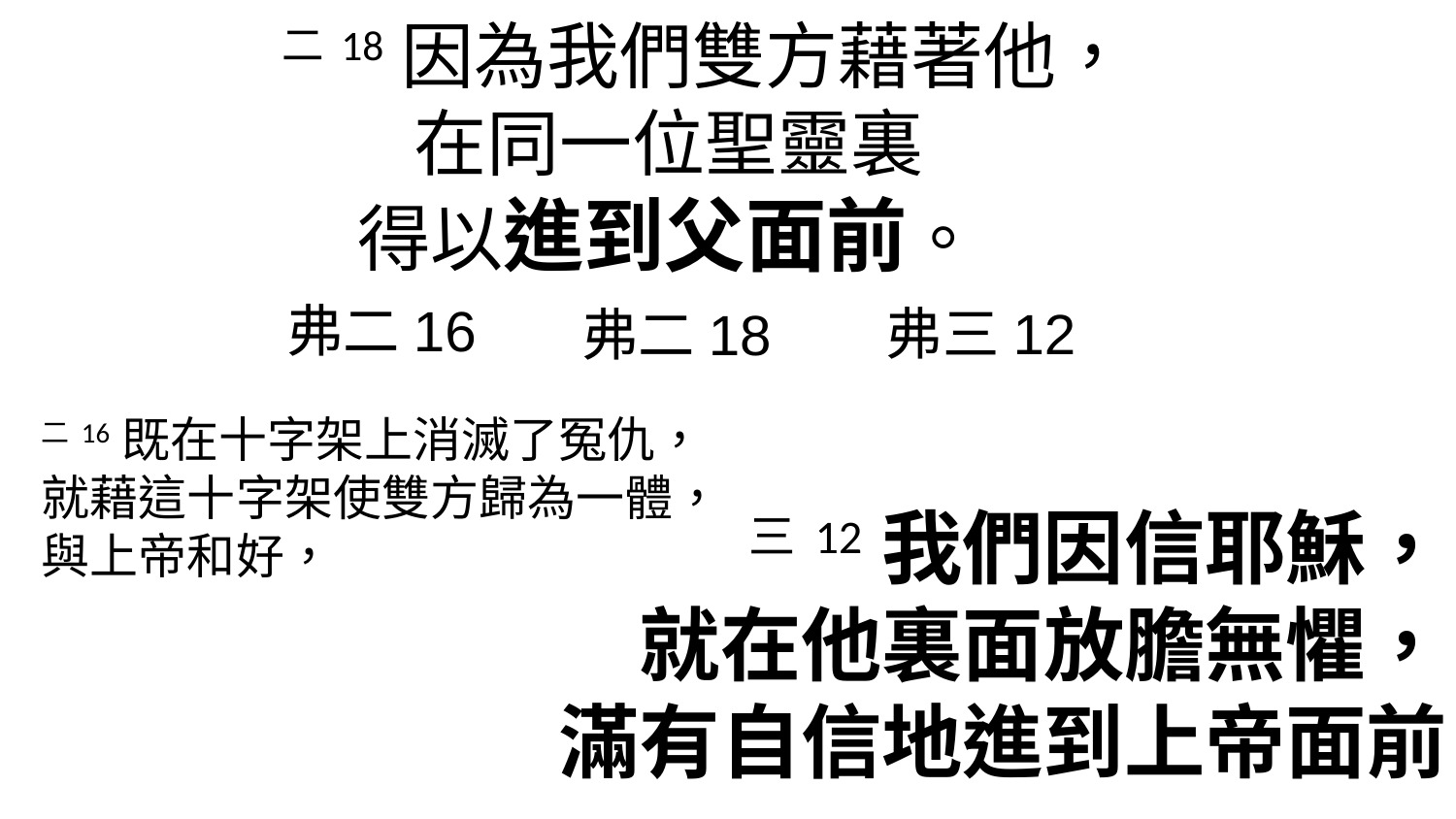

二18因為我們雙方藉著他，
在同一位聖靈裏
得以進到父面前。
弗二16
弗三12
弗二18
二16既在十字架上消滅了冤仇，
就藉這十字架使雙方歸為一體，
與上帝和好，
三12我們因信耶穌，
就在他裏面放膽無懼，
滿有自信地進到上帝面前。